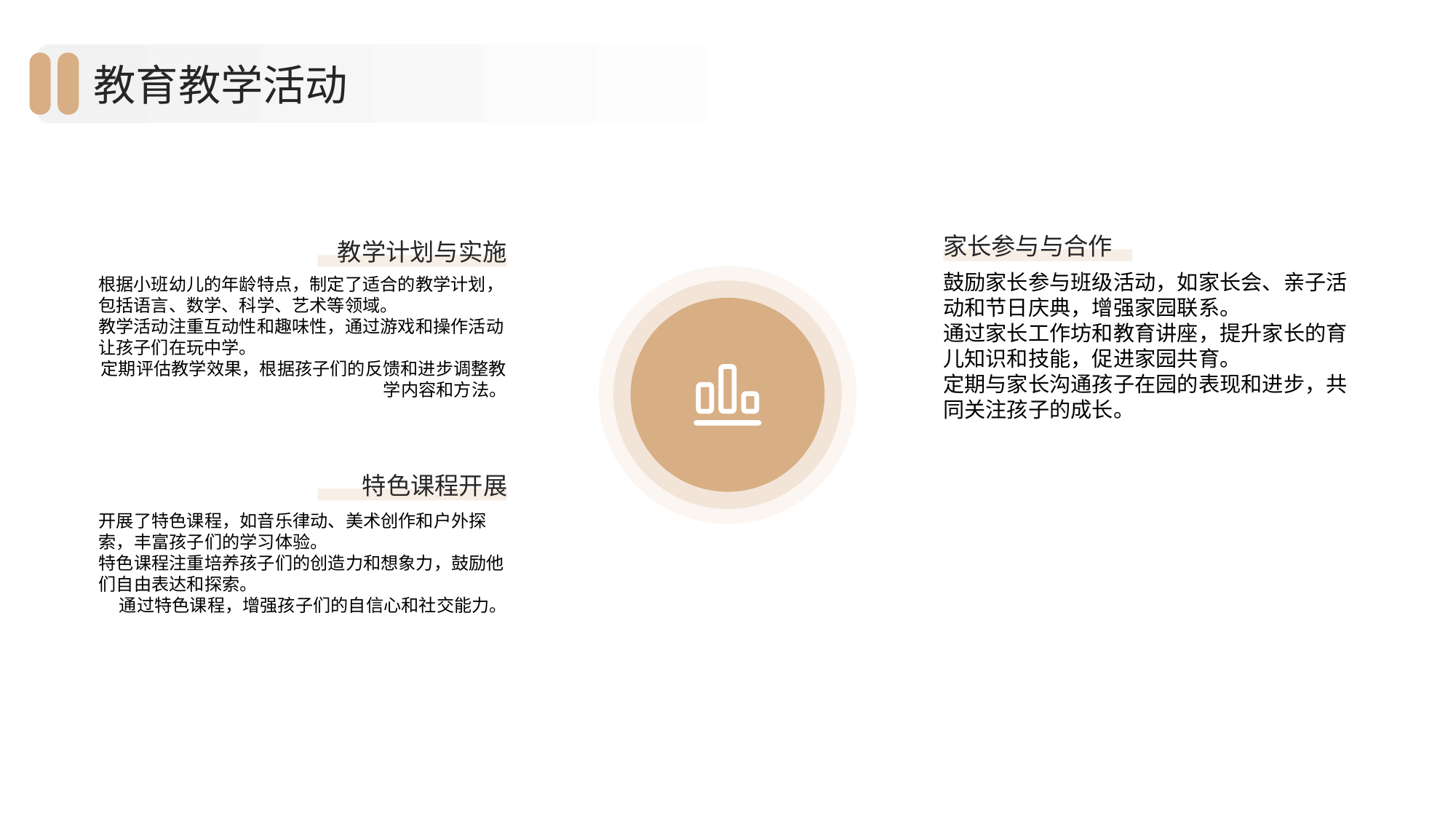

教育教学活动
家长参与与合作
教学计划与实施

鼓励家长参与班级活动，如家长会、亲子活动和节日庆典，增强家园联系。
通过家长工作坊和教育讲座，提升家长的育儿知识和技能，促进家园共育。
定期与家长沟通孩子在园的表现和进步，共同关注孩子的成长。
根据小班幼儿的年龄特点，制定了适合的教学计划，包括语言、数学、科学、艺术等领域。
教学活动注重互动性和趣味性，通过游戏和操作活动让孩子们在玩中学。
定期评估教学效果，根据孩子们的反馈和进步调整教学内容和方法。

特色课程开展

开展了特色课程，如音乐律动、美术创作和户外探索，丰富孩子们的学习体验。
特色课程注重培养孩子们的创造力和想象力，鼓励他们自由表达和探索。
通过特色课程，增强孩子们的自信心和社交能力。